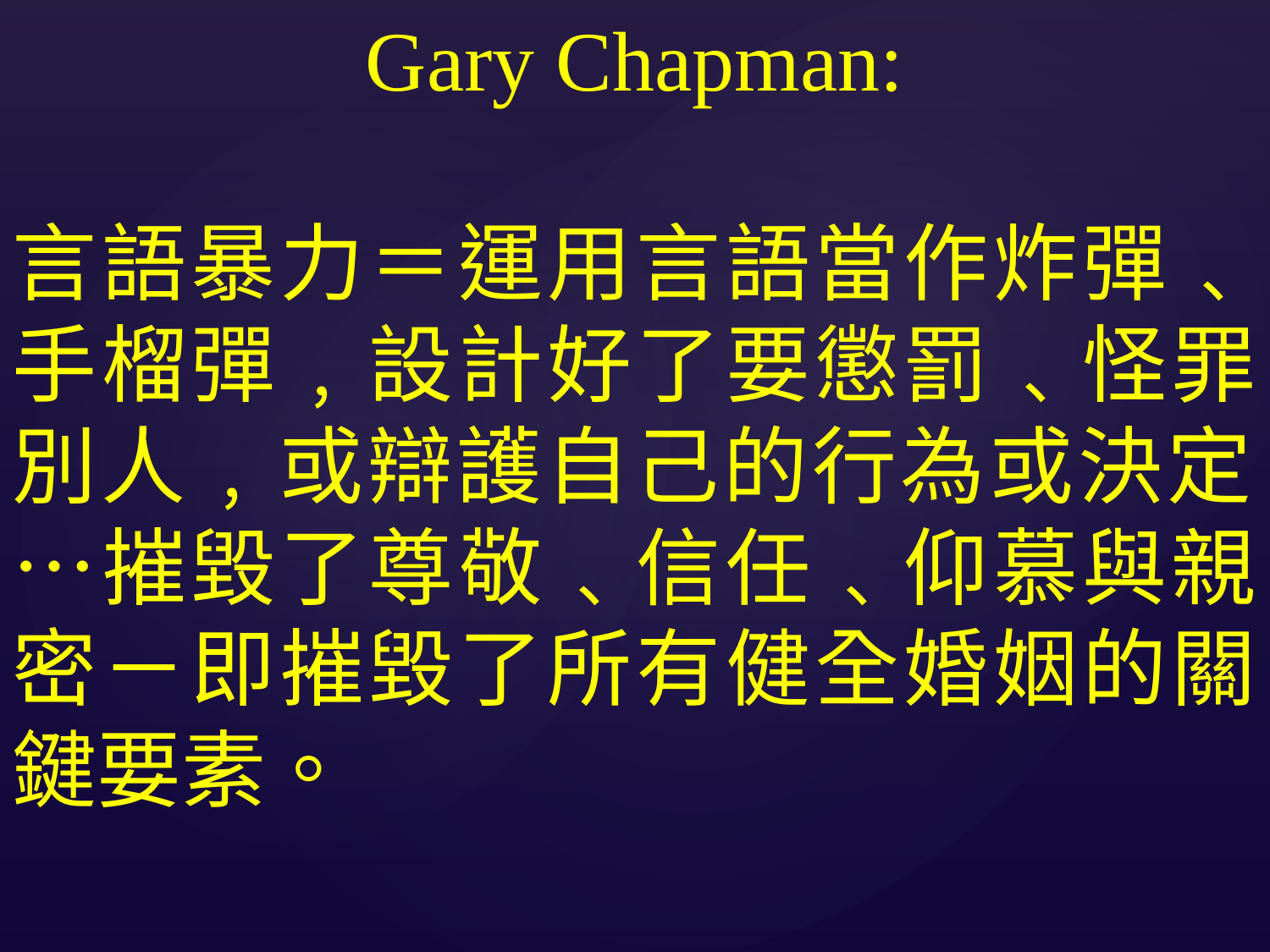

Gary Chapman:

言語暴力＝運用言語當作炸彈﹑手榴彈﹐設計好了要懲罰﹑怪罪別人﹐或辯護自己的行為或決定。…摧毀了尊敬﹑信任﹑仰慕與親密－即摧毀了所有健全婚姻的關鍵要素。